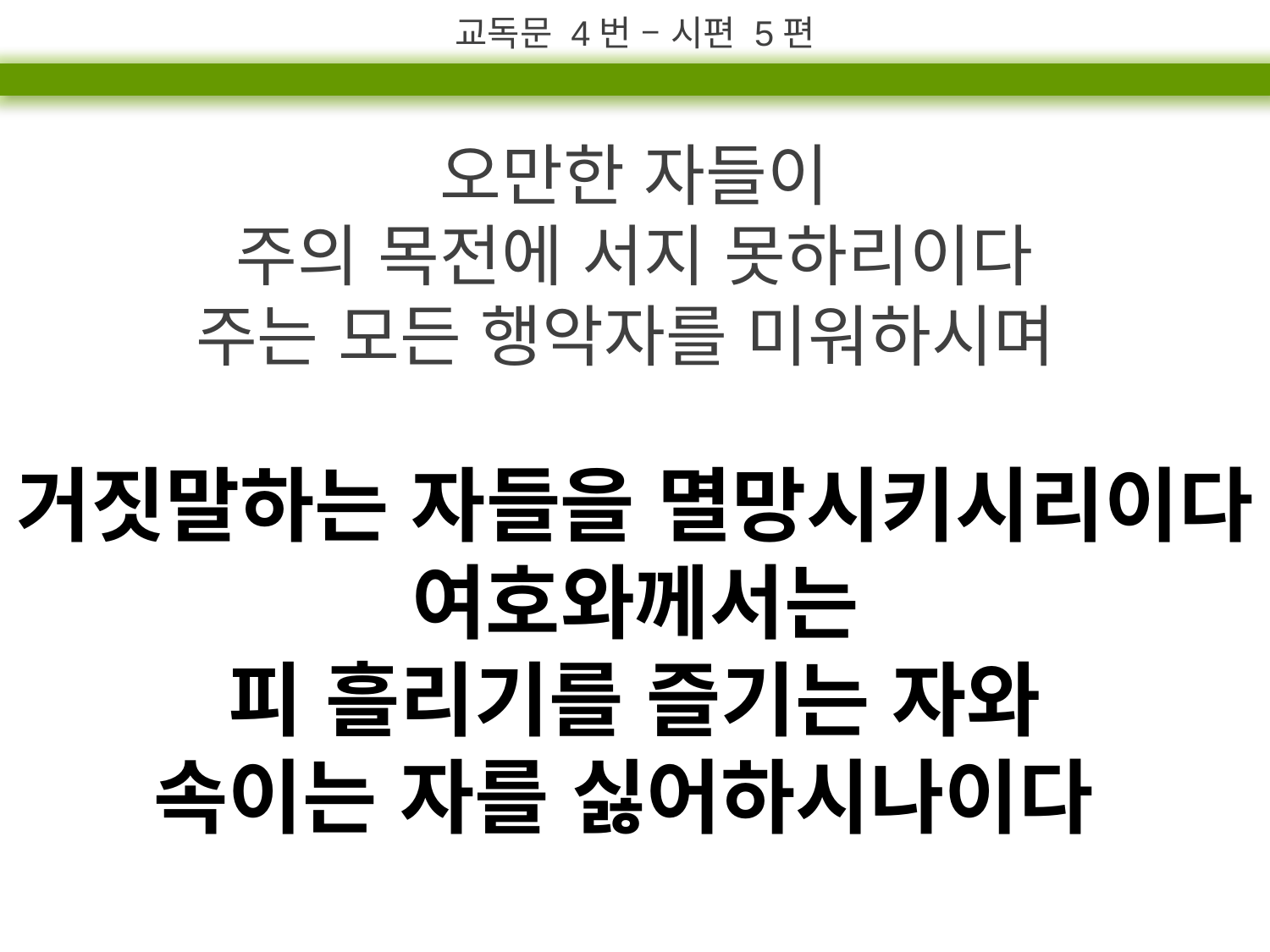

교독문 4번 – 시편 5편

오만한 자들이
주의 목전에 서지 못하리이다
주는 모든 행악자를 미워하시며
거짓말하는 자들을 멸망시키시리이다 여호와께서는
피 흘리기를 즐기는 자와
속이는 자를 싫어하시나이다